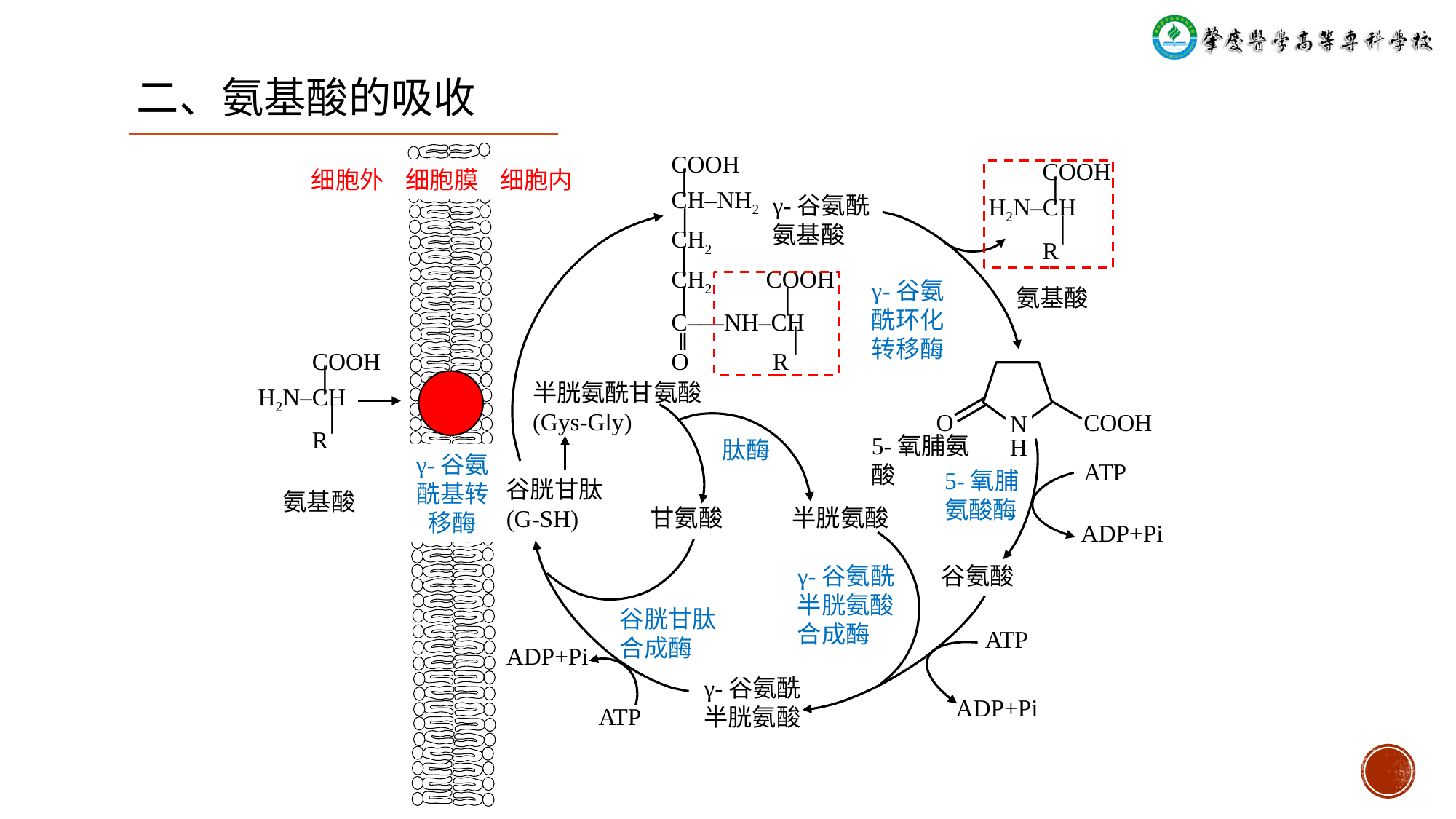

二、氨基酸的吸收

COOH
 ׀
CH‒NH2
 ׀
CH2
 ׀
CH2         COOH
 ׀               ׀
C‒‒‒NH‒CH
 ‖               ׀
O              R
细胞外    细胞膜    细胞内
         COOH
          ׀
H2N‒CH
          ׀
         R

γ-谷氨酰氨基酸

γ-谷氨酰环化转移酶

氨基酸
         COOH
          ׀
H2N‒CH
          ׀
         R

O
COOH
N
H

半胱氨酰甘氨酸
(Gys-Gly)

5-氧脯氨酸
肽酶

γ-谷氨酰基转移酶
ATP
5-氧脯氨酸酶
谷胱甘肽
(G-SH)

氨基酸
甘氨酸
半胱氨酸

ADP+Pi

γ-谷氨酰半胱氨酸合成酶
谷氨酸
谷胱甘肽合成酶
ATP

ADP+Pi

γ-谷氨酰半胱氨酸
ADP+Pi
ATP